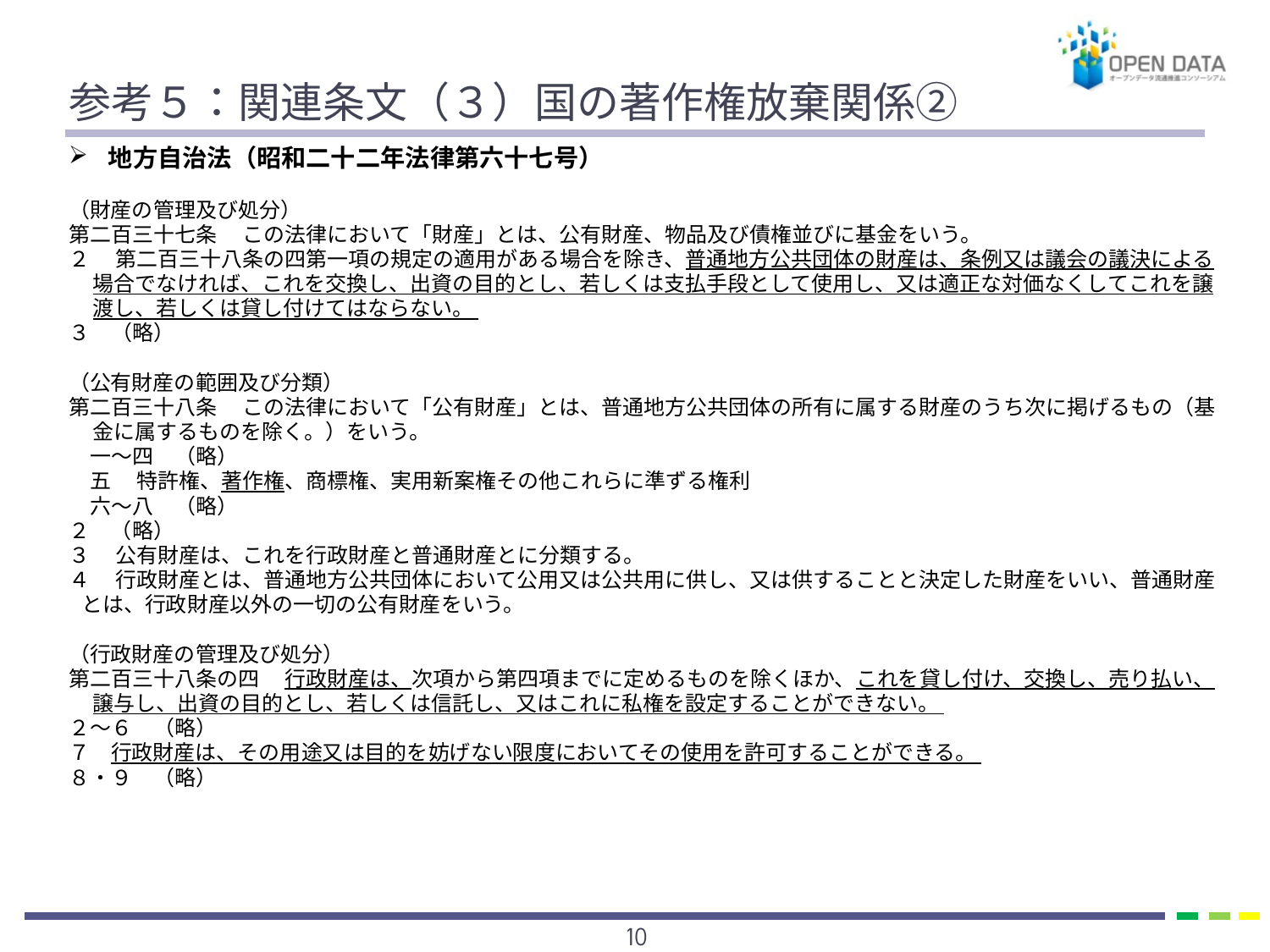

# 参考５：関連条文（３）国の著作権放棄関係②
地方自治法（昭和二十二年法律第六十七号）

（財産の管理及び処分）
第二百三十七条 　この法律において「財産」とは、公有財産、物品及び債権並びに基金をいう。
２ 　第二百三十八条の四第一項の規定の適用がある場合を除き、普通地方公共団体の財産は、条例又は議会の議決による場合でなければ、これを交換し、出資の目的とし、若しくは支払手段として使用し、又は適正な対価なくしてこれを譲渡し、若しくは貸し付けてはならない。
３　（略）

（公有財産の範囲及び分類）
第二百三十八条 　この法律において「公有財産」とは、普通地方公共団体の所有に属する財産のうち次に掲げるもの（基金に属するものを除く。）をいう。
　一～四　（略）
　五 　特許権、著作権、商標権、実用新案権その他これらに準ずる権利
　六～八　（略）
２　（略）
３ 　公有財産は、これを行政財産と普通財産とに分類する。
４ 　行政財産とは、普通地方公共団体において公用又は公共用に供し、又は供することと決定した財産をいい、普通財産とは、行政財産以外の一切の公有財産をいう。

（行政財産の管理及び処分）
第二百三十八条の四 　行政財産は、次項から第四項までに定めるものを除くほか、これを貸し付け、交換し、売り払い、譲与し、出資の目的とし、若しくは信託し、又はこれに私権を設定することができない。
２～６　（略）
７　行政財産は、その用途又は目的を妨げない限度においてその使用を許可することができる。
８・９　（略）

10